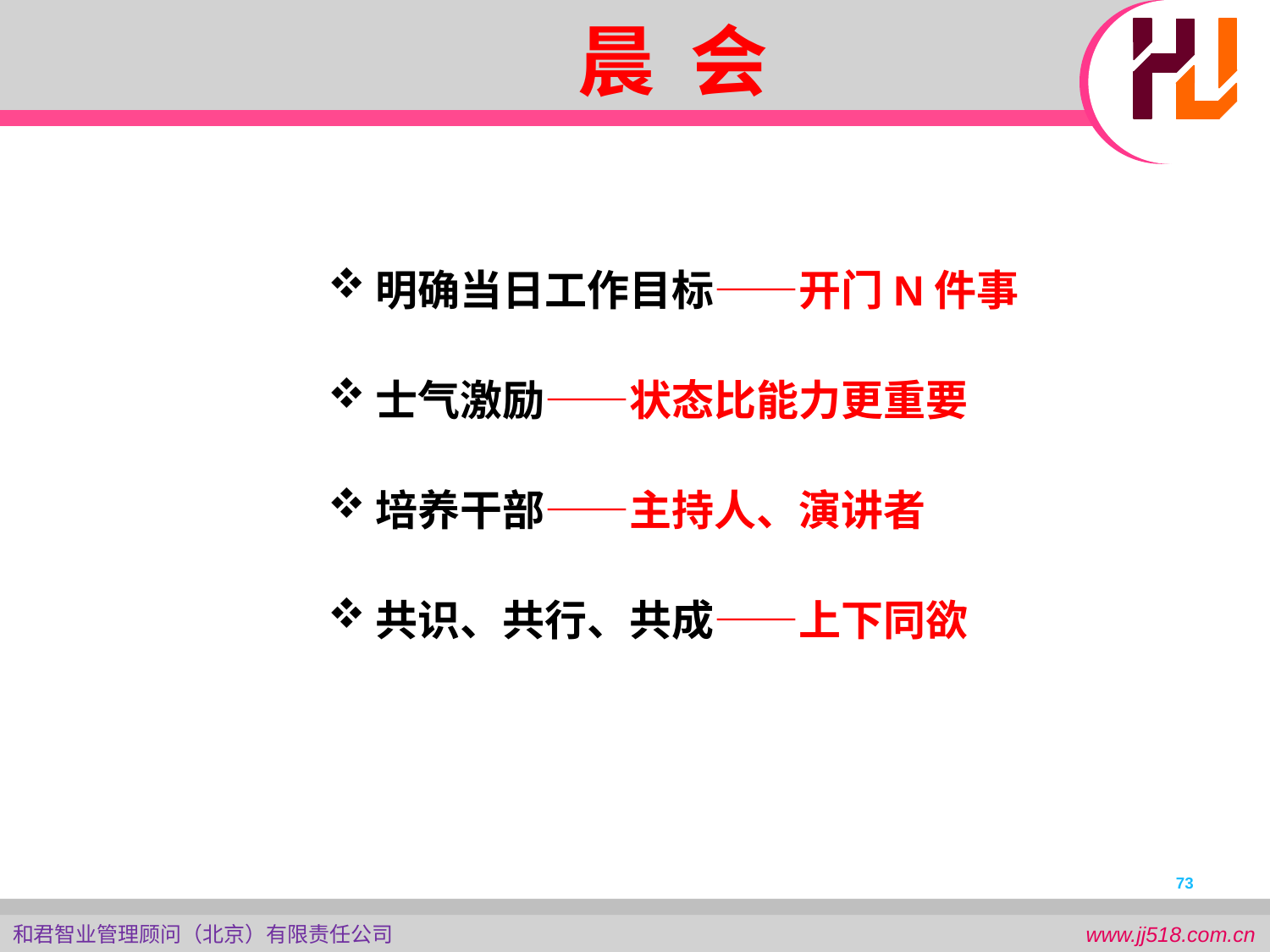

晨  会
明确当日工作目标——开门N件事
士气激励——状态比能力更重要
培养干部——主持人、演讲者
共识、共行、共成——上下同欲
73